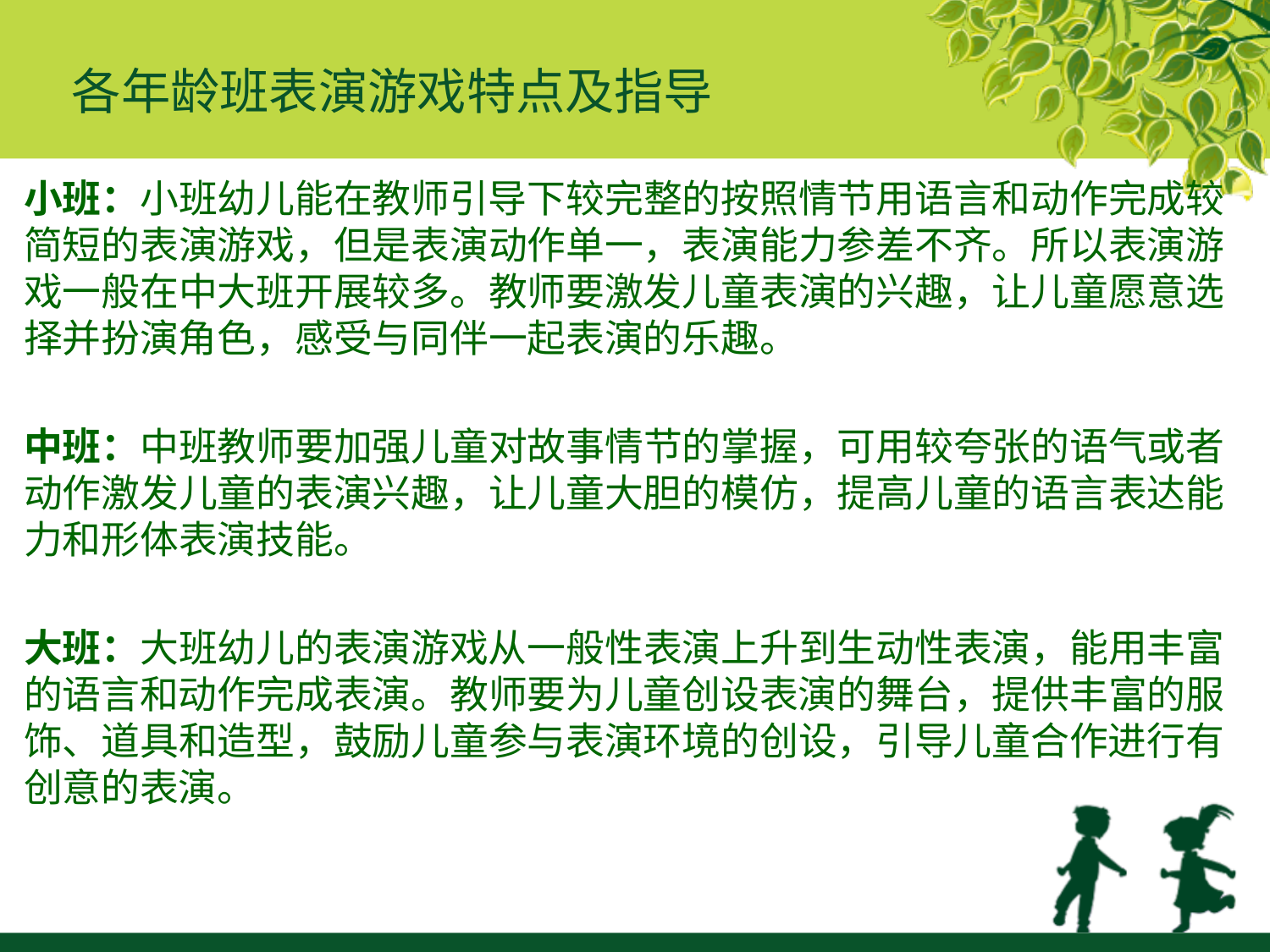

# 各年龄班表演游戏特点及指导
小班：小班幼儿能在教师引导下较完整的按照情节用语言和动作完成较简短的表演游戏，但是表演动作单一，表演能力参差不齐。所以表演游戏一般在中大班开展较多。教师要激发儿童表演的兴趣，让儿童愿意选择并扮演角色，感受与同伴一起表演的乐趣。

中班：中班教师要加强儿童对故事情节的掌握，可用较夸张的语气或者动作激发儿童的表演兴趣，让儿童大胆的模仿，提高儿童的语言表达能力和形体表演技能。

大班：大班幼儿的表演游戏从一般性表演上升到生动性表演，能用丰富的语言和动作完成表演。教师要为儿童创设表演的舞台，提供丰富的服饰、道具和造型，鼓励儿童参与表演环境的创设，引导儿童合作进行有创意的表演。